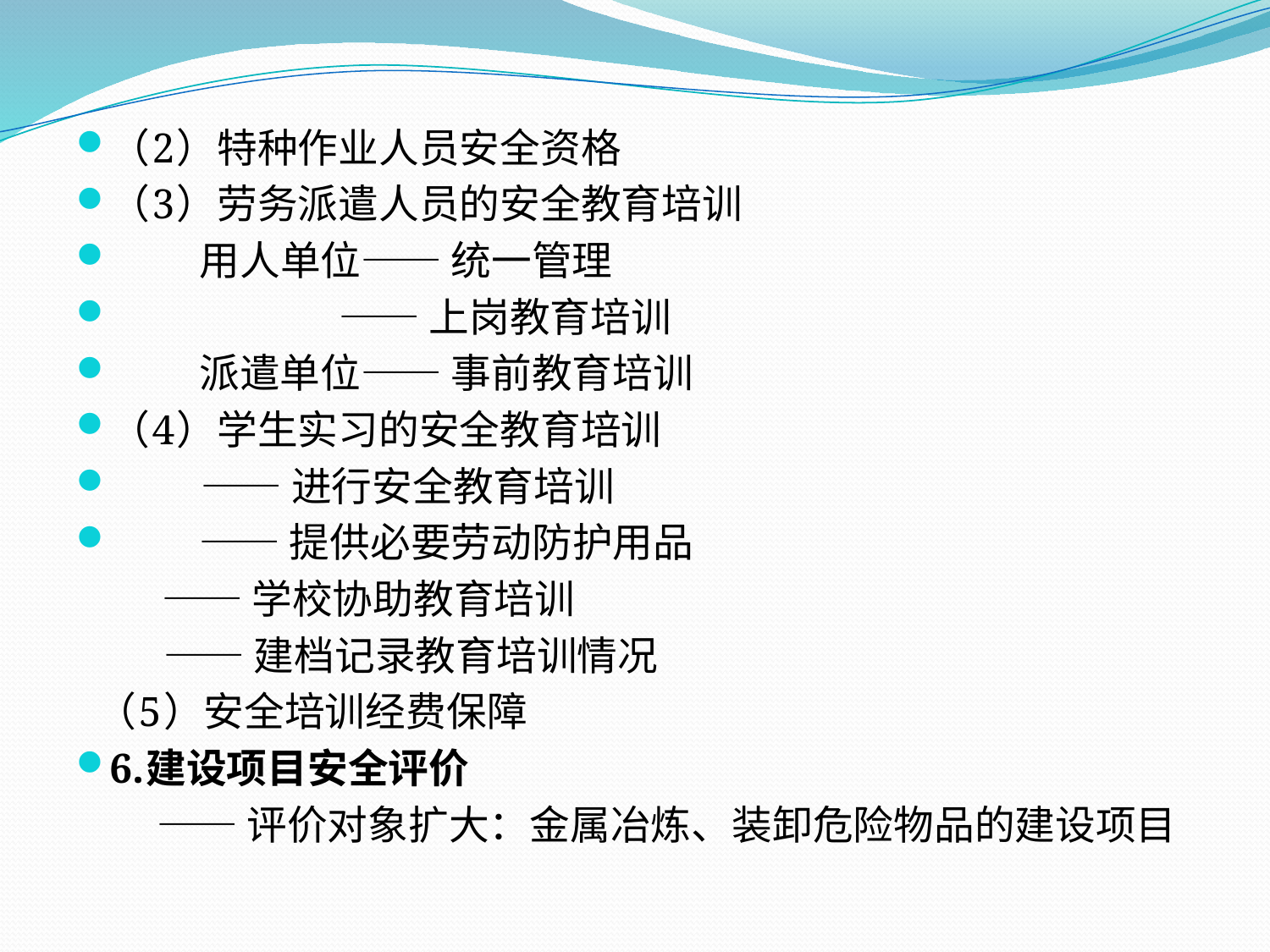

（2）特种作业人员安全资格
（3）劳务派遣人员的安全教育培训
　　 用人单位—— 统一管理
　　　　　   —— 上岗教育培训
　　 派遣单位—— 事前教育培训
（4）学生实习的安全教育培训
 　　—— 进行安全教育培训
　　 —— 提供必要劳动防护用品
　     —— 学校协助教育培训
 　    —— 建档记录教育培训情况
  （5）安全培训经费保障
6.建设项目安全评价
　　—— 评价对象扩大：金属冶炼、装卸危险物品的建设项目